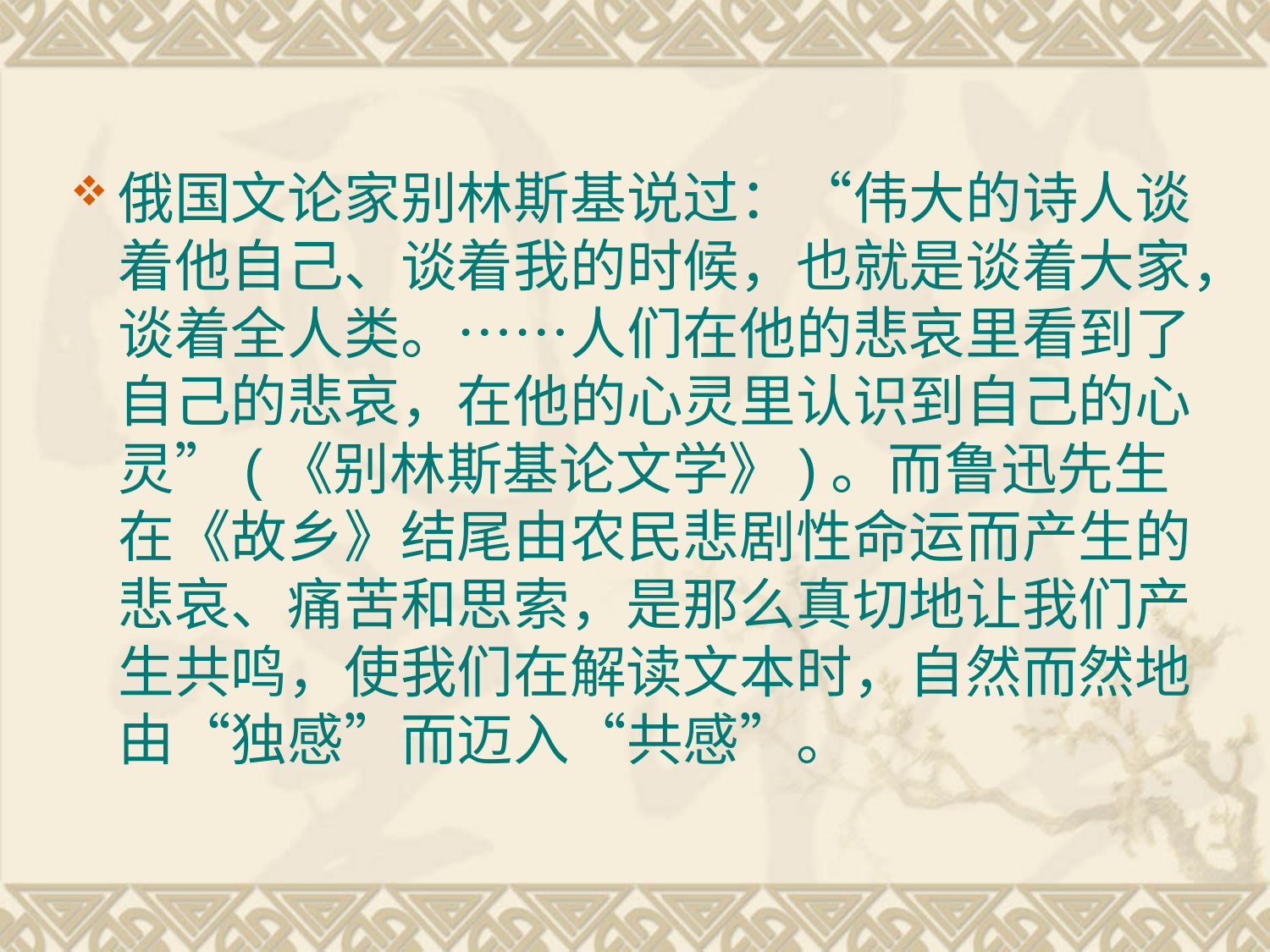

俄国文论家别林斯基说过：“伟大的诗人谈着他自己、谈着我的时候，也就是谈着大家，谈着全人类。……人们在他的悲哀里看到了自己的悲哀，在他的心灵里认识到自己的心灵”(《别林斯基论文学》)。而鲁迅先生在《故乡》结尾由农民悲剧性命运而产生的悲哀、痛苦和思索，是那么真切地让我们产生共鸣，使我们在解读文本时，自然而然地由“独感”而迈入“共感”。